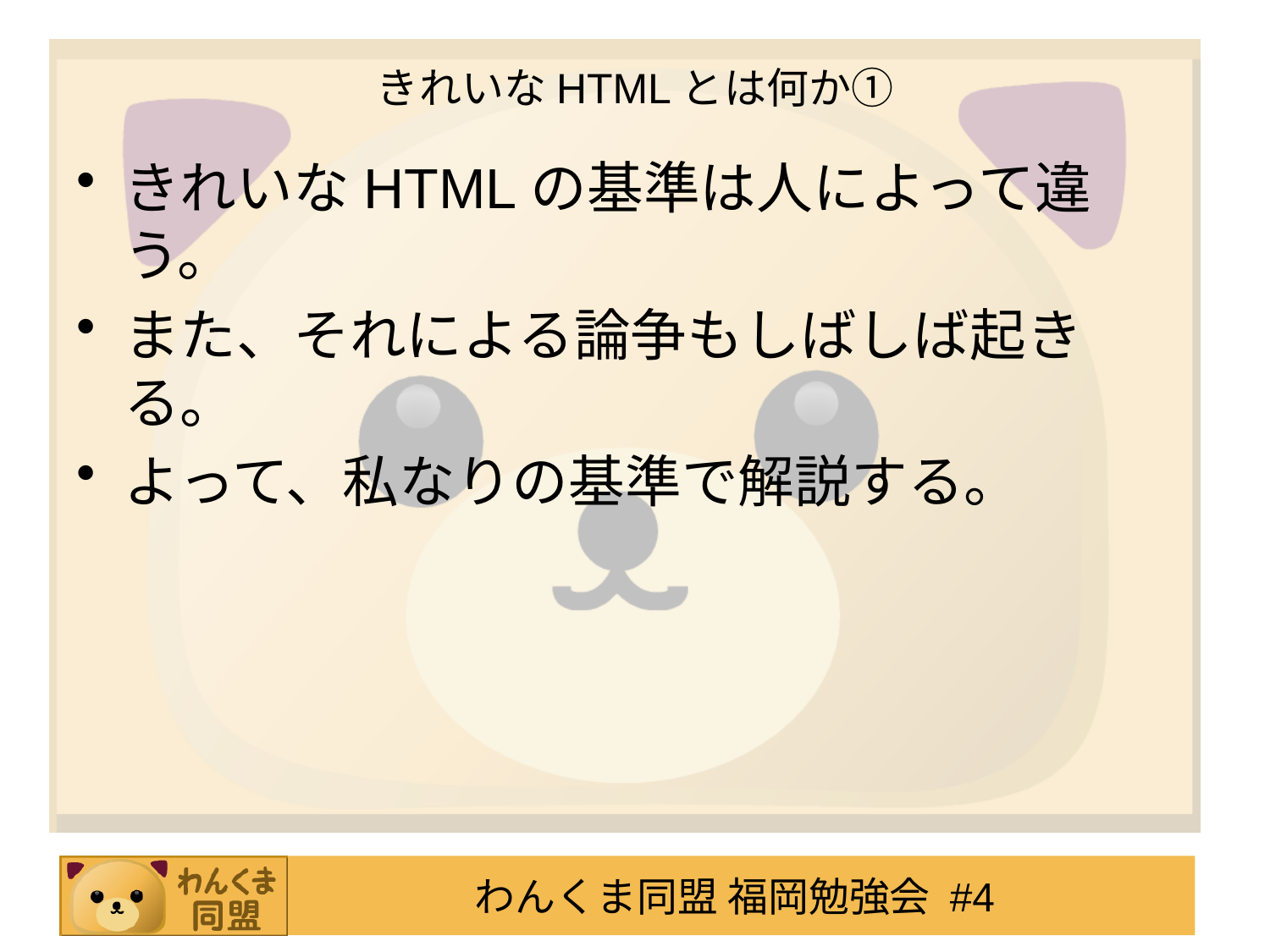

# きれいなHTMLとは何か①
きれいなHTMLの基準は人によって違う。
また、それによる論争もしばしば起きる。
よって、私なりの基準で解説する。